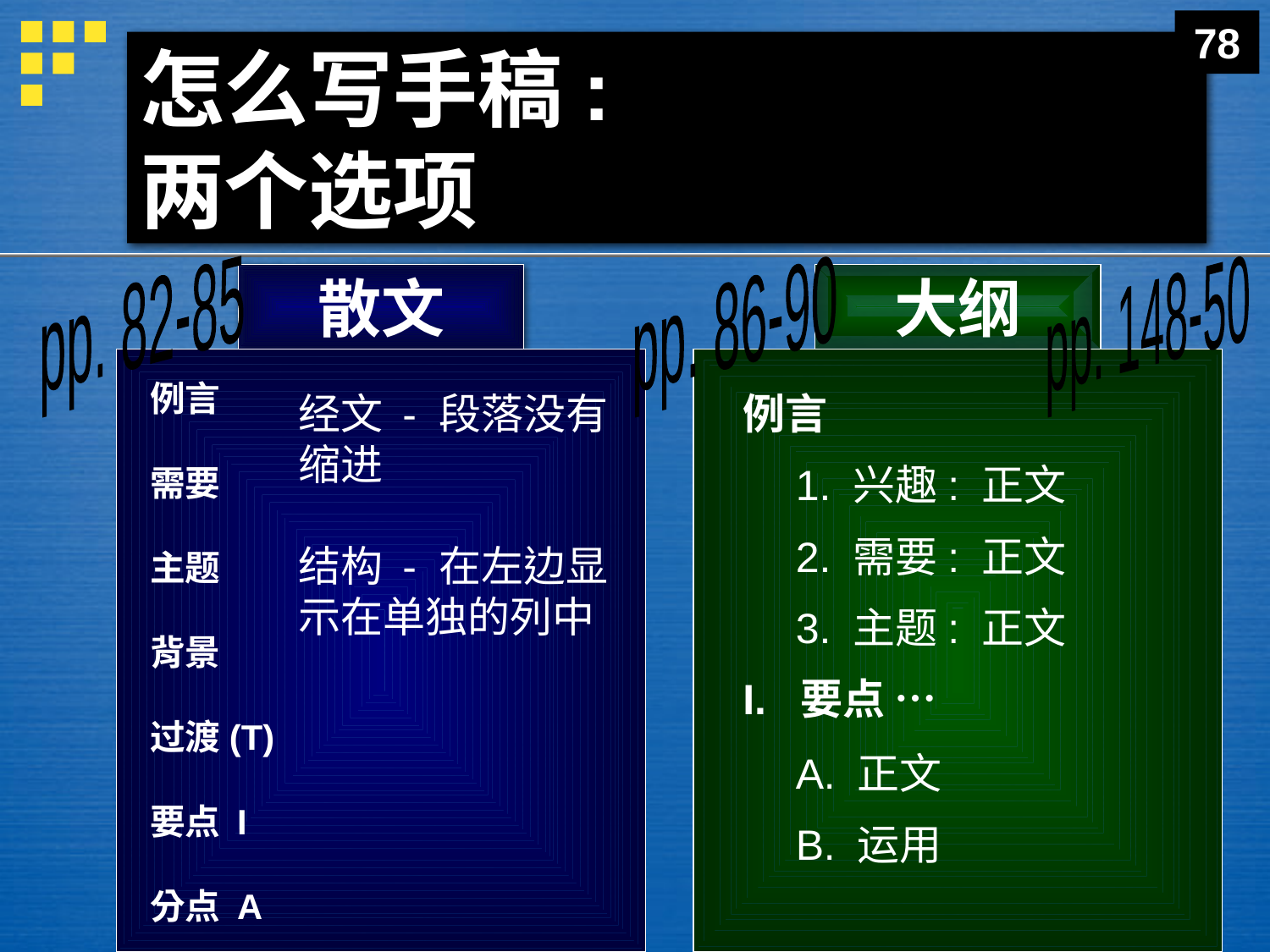

78
# 怎么写手稿: 两个选项
pp. 82-85
pp. 86-90
pp. 148-50
散文
大纲

例言

需要

主题

背景

过渡(T)

要点 I

分点 A
经文 - 段落没有缩进

结构 - 在左边显示在单独的列中
例言
1. 兴趣: 正文
2. 需要: 正文
3. 主题: 正文
I.  要点 …
A. 正文
B. 运用